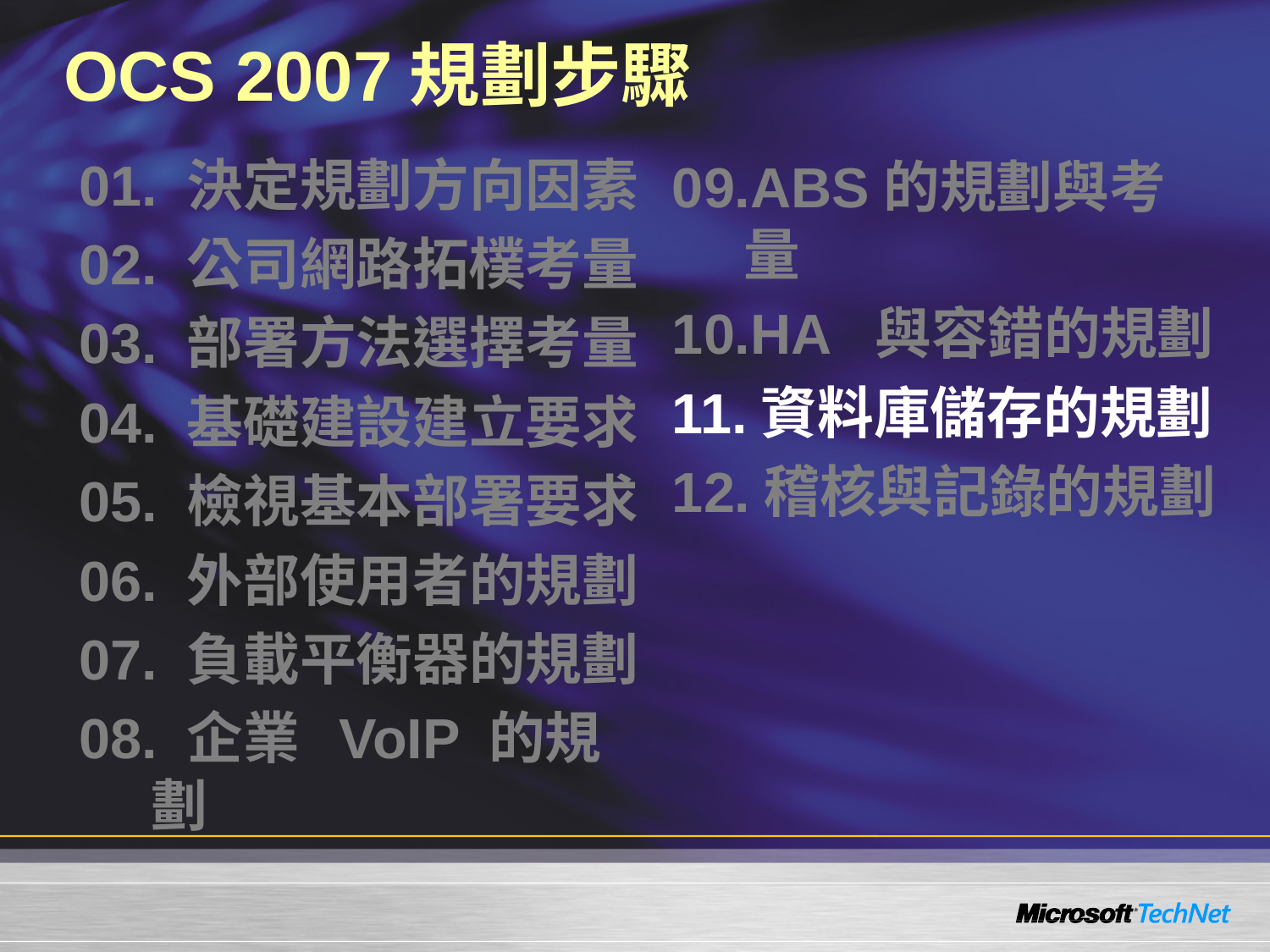

# OCS 2007規劃步驟
01. 決定規劃方向因素
02. 公司網路拓樸考量
03. 部署方法選擇考量
04. 基礎建設建立要求
05. 檢視基本部署要求
06. 外部使用者的規劃
07. 負載平衡器的規劃
08. 企業  VoIP 的規劃

09.ABS的規劃與考量
10.HA  與容錯的規劃
11.資料庫儲存的規劃
12.稽核與記錄的規劃